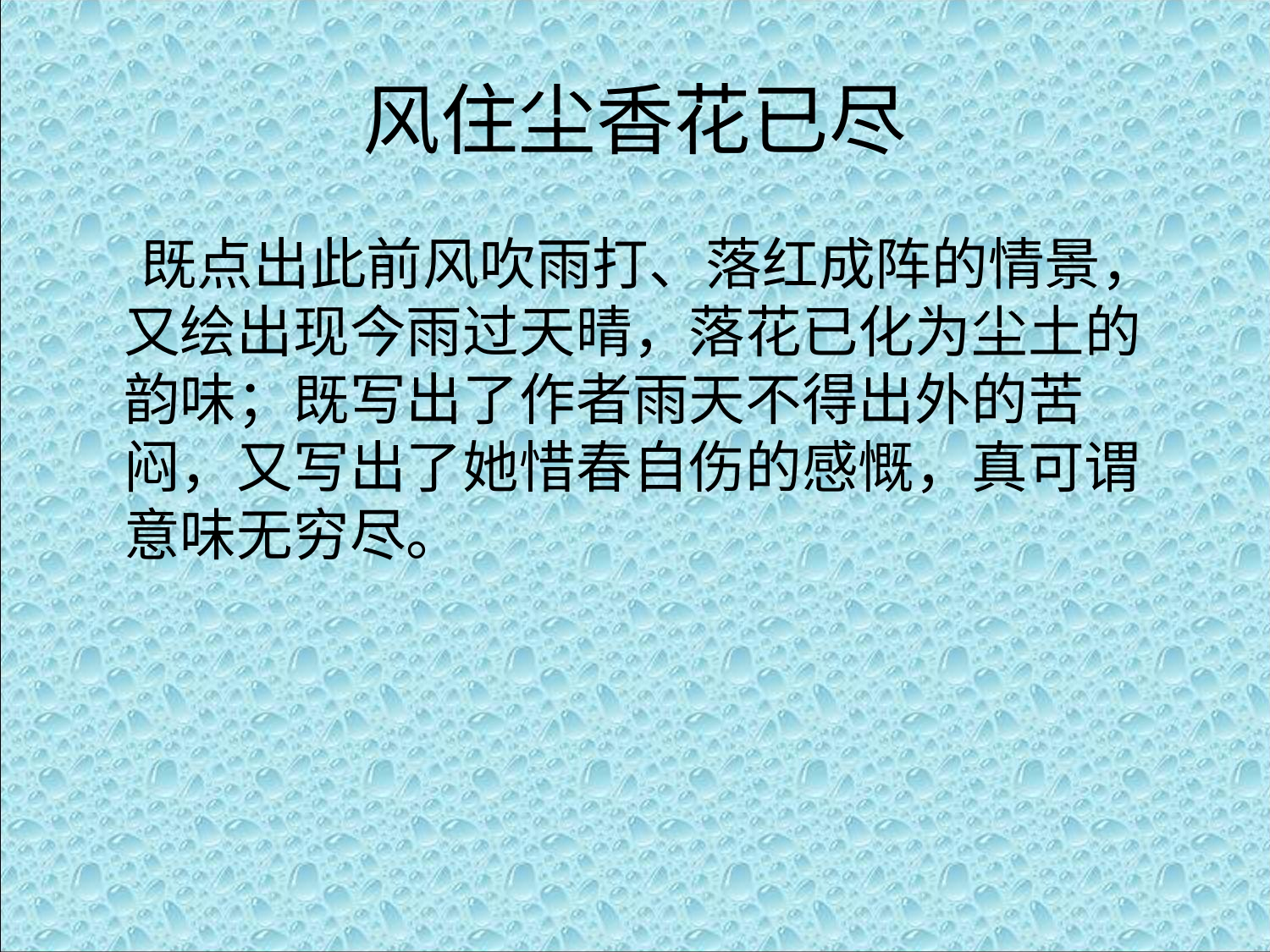

# 风住尘香花已尽
    既点出此前风吹雨打、落红成阵的情景，又绘出现今雨过天晴，落花已化为尘土的韵味；既写出了作者雨天不得出外的苦闷，又写出了她惜春自伤的感慨，真可谓意味无穷尽。